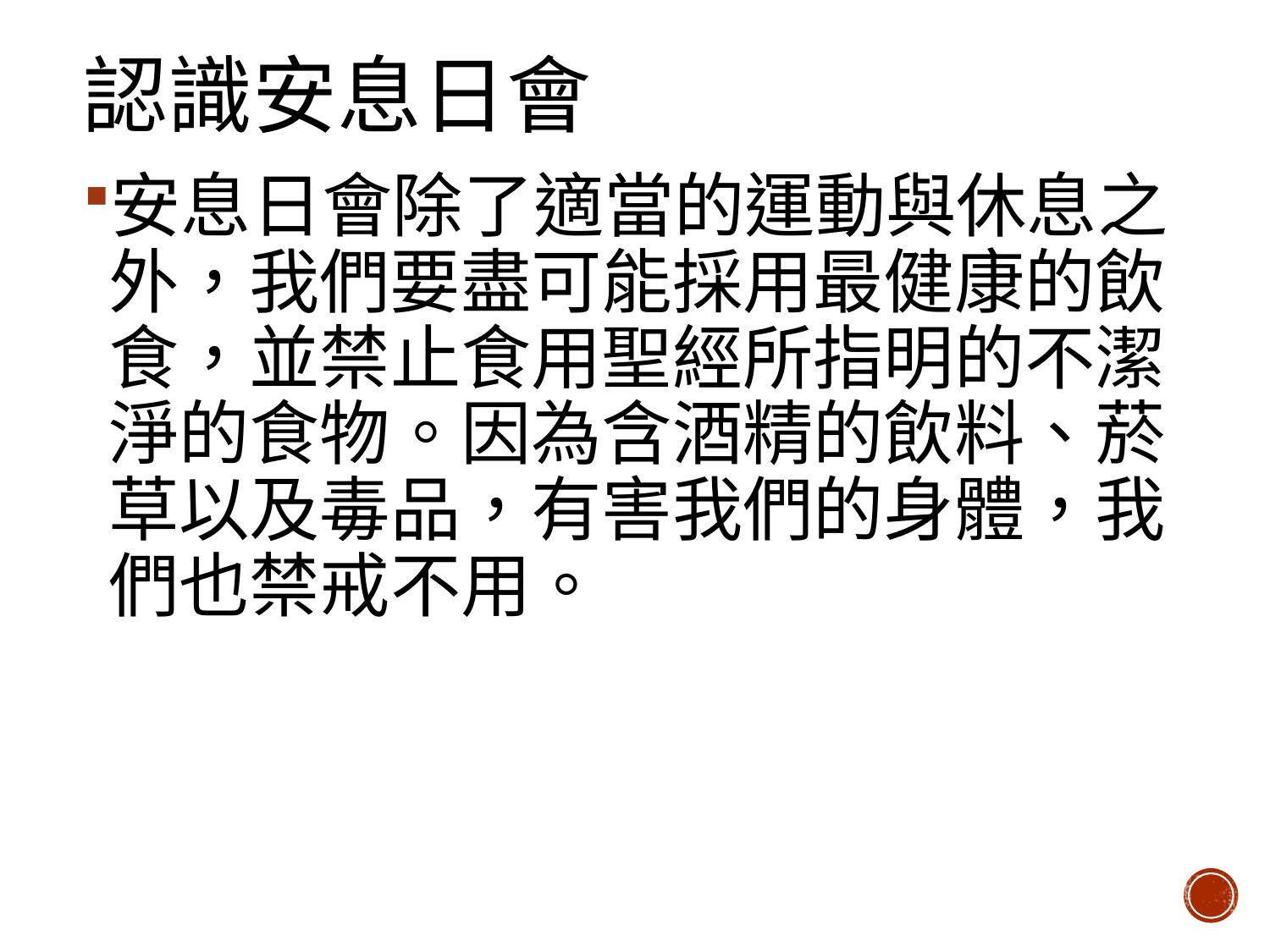

# 認識安息日會
安息日會除了適當的運動與休息之外，我們要盡可能採用最健康的飲食，並禁止食用聖經所指明的不潔淨的食物。因為含酒精的飲料、菸草以及毒品，有害我們的身體，我們也禁戒不用。